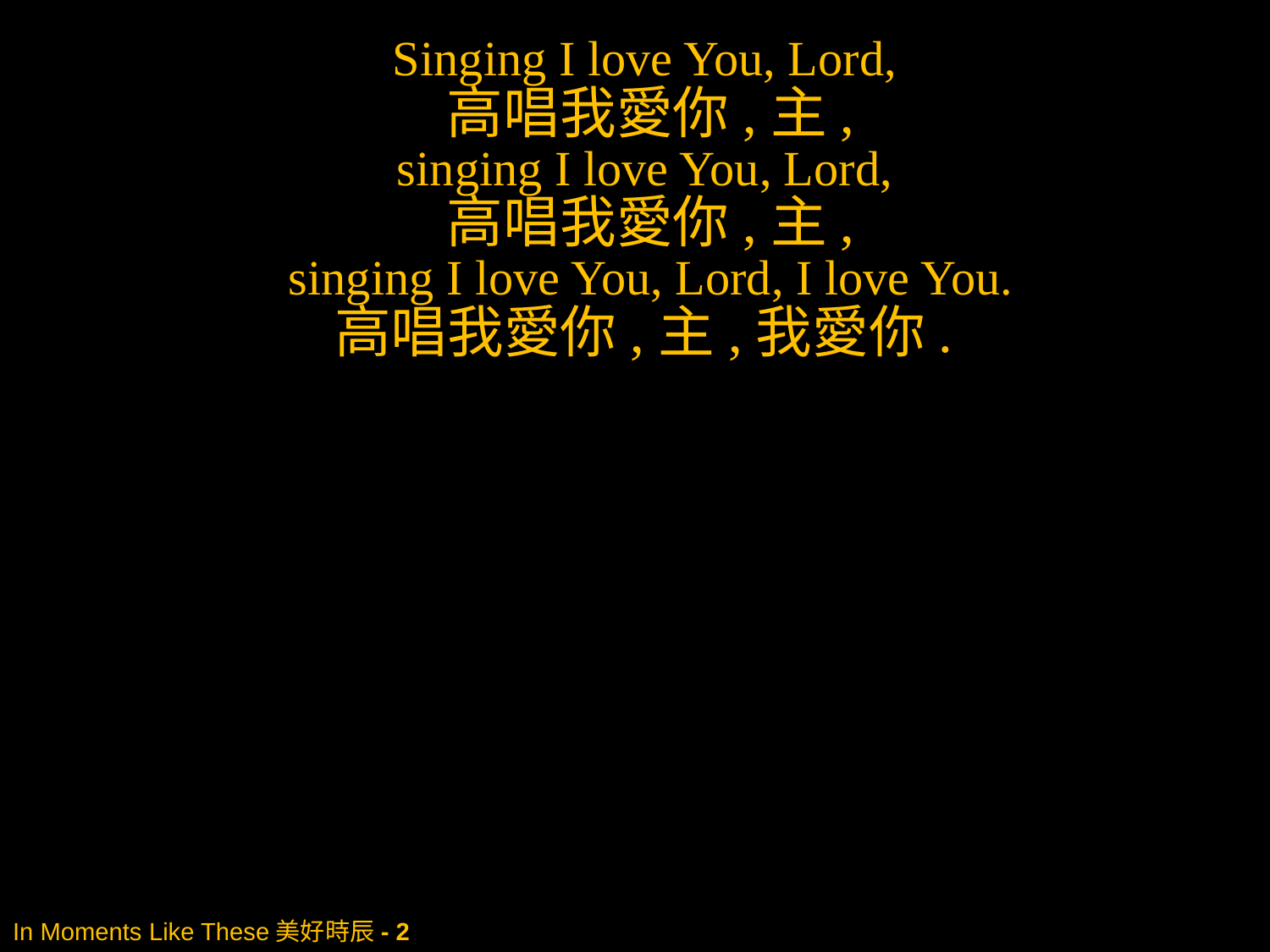

Singing I love You, Lord,
高唱我愛你,主,
singing I love You, Lord,
高唱我愛你,主,
singing I love You, Lord, I love You.
高唱我愛你,主,我愛你.
# In Moments Like These美好時辰- 2